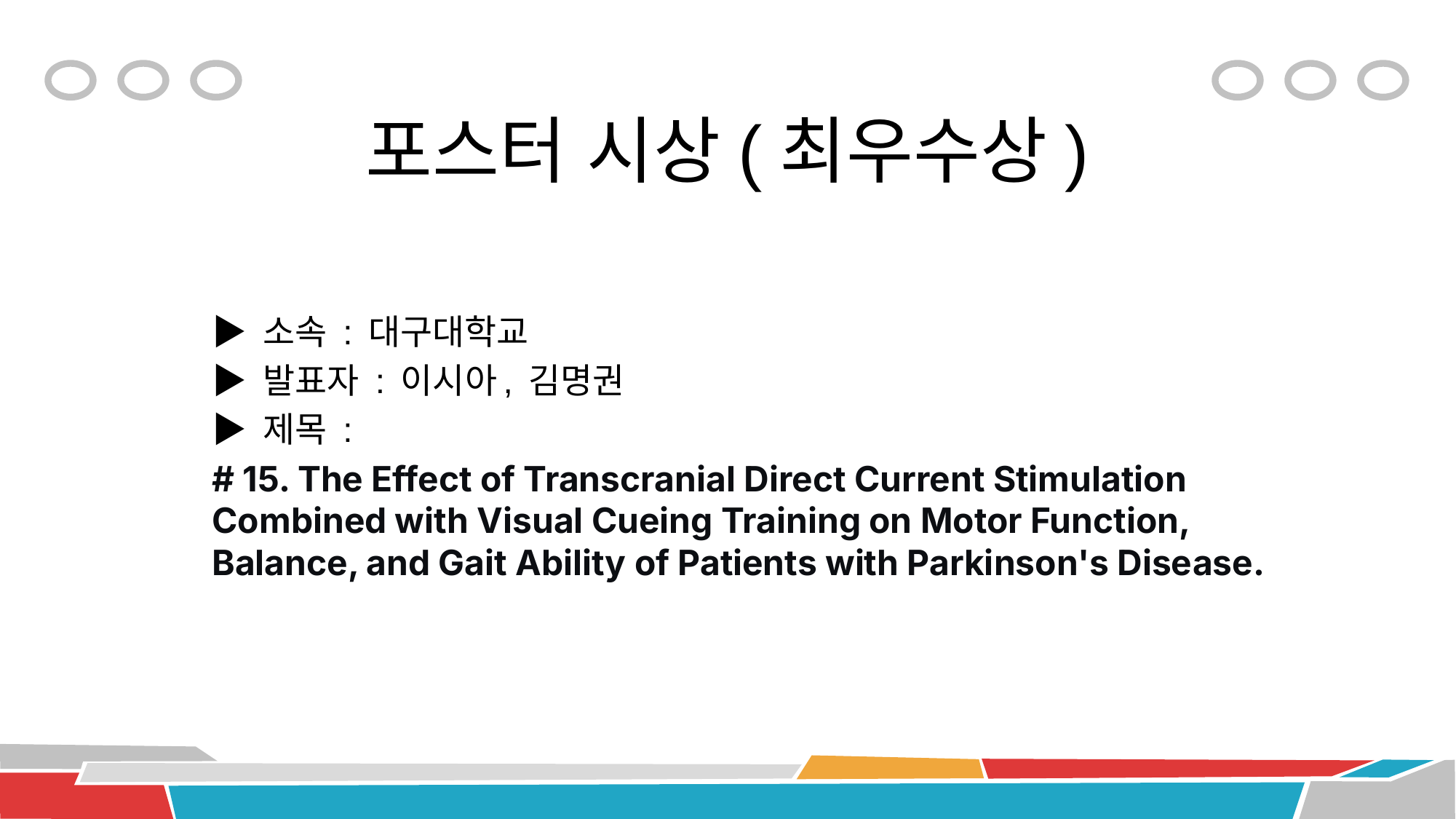

# 포스터 시상(최우수상)
▶ 소속 : 대구대학교
▶ 발표자 : 이시아, 김명권
▶ 제목 :
# 15. The Effect of Transcranial Direct Current Stimulation Combined with Visual Cueing Training on Motor Function, Balance, and Gait Ability of Patients with Parkinson's Disease.